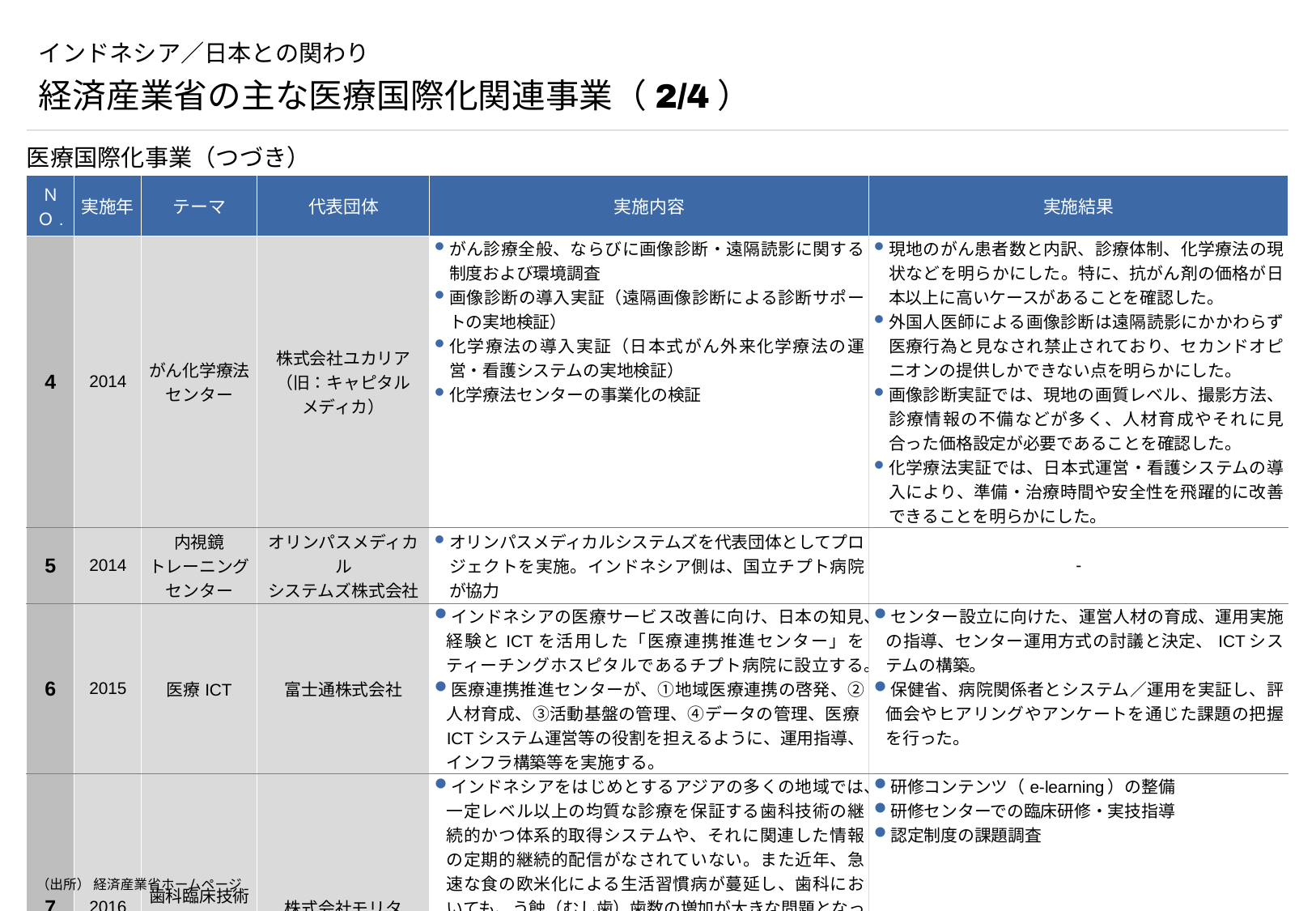

# インドネシア／日本との関わり
経済産業省の主な医療国際化関連事業（2/4）
医療国際化事業（つづき）
| ＮＯ. | 実施年 | テーマ | 代表団体 | 実施内容 | 実施結果 |
| --- | --- | --- | --- | --- | --- |
| 4 | 2014 | がん化学療法 センター | 株式会社ユカリア （旧：キャピタル メディカ） | がん診療全般、ならびに画像診断・遠隔読影に関する制度および環境調査 画像診断の導入実証（遠隔画像診断による診断サポートの実地検証） 化学療法の導入実証（日本式がん外来化学療法の運営・看護システムの実地検証） 化学療法センターの事業化の検証 | 現地のがん患者数と内訳、診療体制、化学療法の現状などを明らかにした。特に、抗がん剤の価格が日本以上に高いケースがあることを確認した。 外国人医師による画像診断は遠隔読影にかかわらず医療行為と見なされ禁止されており、セカンドオピニオンの提供しかできない点を明らかにした。 画像診断実証では、現地の画質レベル、撮影方法、診療情報の不備などが多く、人材育成やそれに見合った価格設定が必要であることを確認した。 化学療法実証では、日本式運営・看護システムの導入により、準備・治療時間や安全性を飛躍的に改善できることを明らかにした。 |
| 5 | 2014 | 内視鏡 トレーニング センター | オリンパスメディカル システムズ株式会社 | オリンパスメディカルシステムズを代表団体としてプロジェクトを実施。インドネシア側は、国立チプト病院が協力 | - |
| 6 | 2015 | 医療ICT | 富士通株式会社 | インドネシアの医療サービス改善に向け、日本の知見、経験とICTを活用した「医療連携推進センター」をティーチングホスピタルであるチプト病院に設立する。 医療連携推進センターが、①地域医療連携の啓発、②人材育成、③活動基盤の管理、④データの管理、医療ICTシステム運営等の役割を担えるように、運用指導、インフラ構築等を実施する。 | センター設立に向けた、運営人材の育成、運用実施の指導、センター運用方式の討議と決定、ICTシステムの構築。 保健省、病院関係者とシステム／運用を実証し、評価会やヒアリングやアンケートを通じた課題の把握を行った。 |
| 7 | 2016 | 歯科臨床技術研修センター | 株式会社モリタ | インドネシアをはじめとするアジアの多くの地域では、一定レベル以上の均質な診療を保証する歯科技術の継続的かつ体系的取得システムや、それに関連した情報の定期的継続的配信がなされていない。また近年、急速な食の欧米化による生活習慣病が蔓延し、歯科においても、う蝕（むし歯）歯数の増加が大きな問題となっている。 ジャカルタ・トリサクティ大学内にデンタルトレーニングセンターを設置し、歯科医師を対象とした臨床研修を行うことで、日本の歯科医療器材をインドネシアで普及させる。 | 研修コンテンツ（e-learning）の整備 研修センターでの臨床研修・実技指導 認定制度の課題調査 |
（出所） 経済産業省ホームページ